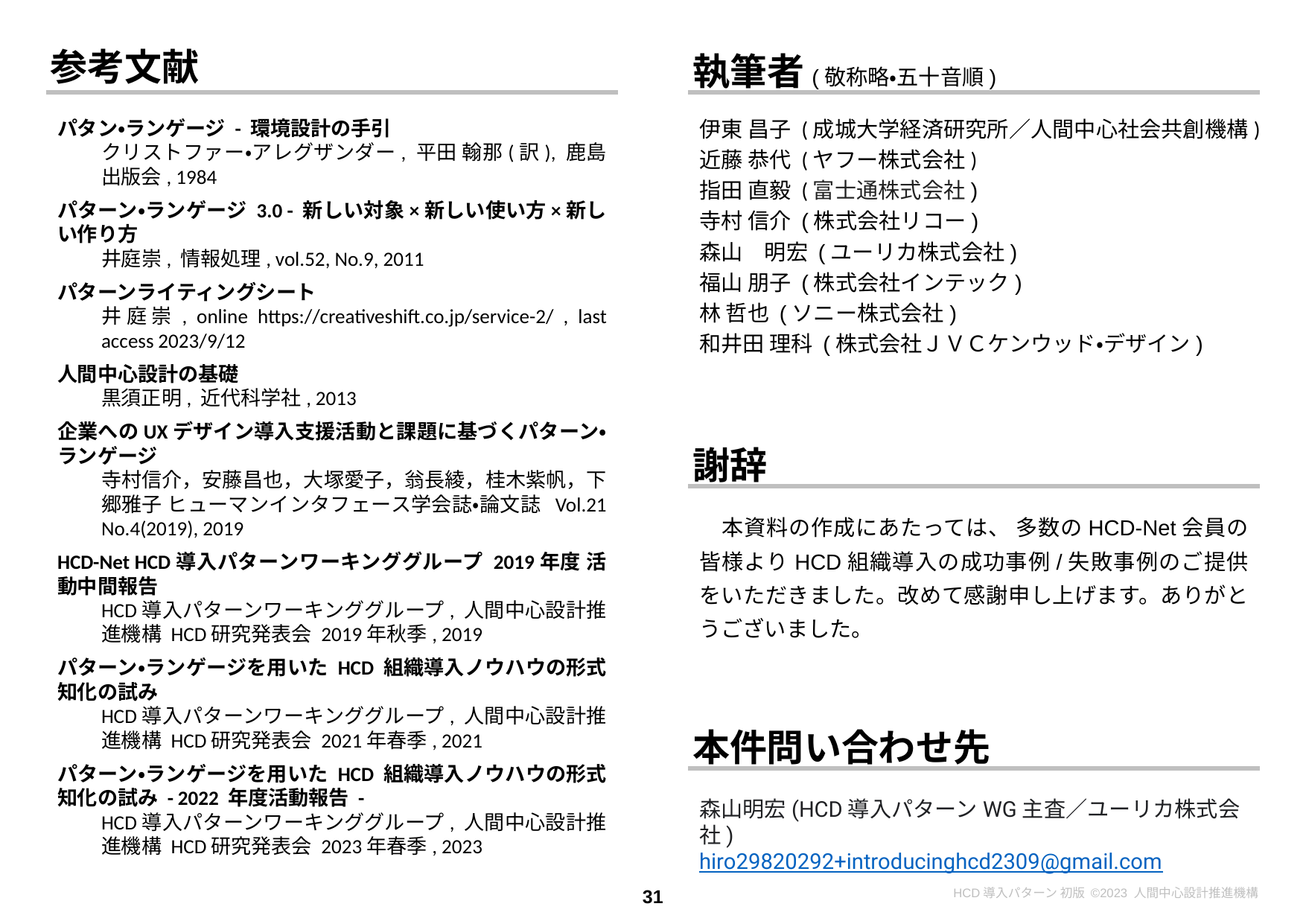

# 参考文献
執筆者
(敬称略・五十音順)
パタン・ランゲージ - 環境設計の手引
クリストファー・アレグザンダー, 平田 翰那(訳), 鹿島出版会, 1984
パターン・ランゲージ 3.0 - 新しい対象×新しい使い方×新しい作り方
井庭崇, 情報処理, vol.52, No.9, 2011
パターンライティングシート
井庭崇, online https://creativeshift.co.jp/service-2/ , last access 2023/9/12
人間中心設計の基礎
黒須正明, 近代科学社, 2013
企業へのUXデザイン導入支援活動と課題に基づくパターン・ランゲージ
寺村信介，安藤昌也，大塚愛子，翁長綾，桂木紫帆，下郷雅子 ヒューマンインタフェース学会誌・論文誌  Vol.21 No.4(2019), 2019
HCD-Net HCD導入パターンワーキンググループ 2019年度 活動中間報告
HCD導入パターンワーキンググループ, 人間中心設計推進機構 HCD研究発表会 2019年秋季, 2019
パターン・ランゲージを用いた HCD 組織導入ノウハウの形式知化の試み
HCD導入パターンワーキンググループ, 人間中心設計推進機構 HCD研究発表会 2021年春季, 2021
パターン・ランゲージを用いた HCD 組織導入ノウハウの形式知化の試み - 2022 年度活動報告 -
HCD導入パターンワーキンググループ, 人間中心設計推進機構 HCD研究発表会 2023年春季, 2023
伊東 昌子 (成城大学経済研究所／人間中心社会共創機構)
近藤 恭代 (ヤフー株式会社)
指田 直毅 (富士通株式会社)
寺村 信介 (株式会社リコー)
森山　明宏 (ユーリカ株式会社)
福山 朋子 (株式会社インテック)
林 哲也 (ソニー株式会社)
和井田 理科 (株式会社ＪＶＣケンウッド・デザイン)
謝辞
　本資料の作成にあたっては、 多数のHCD-Net会員の皆様よりHCD組織導入の成功事例/失敗事例のご提供をいただきました。改めて感謝申し上げます。ありがとうございました。
本件問い合わせ先
森山明宏(HCD導入パターンWG主査／ユーリカ株式会社)
hiro29820292+introducinghcd2309@gmail.com
31